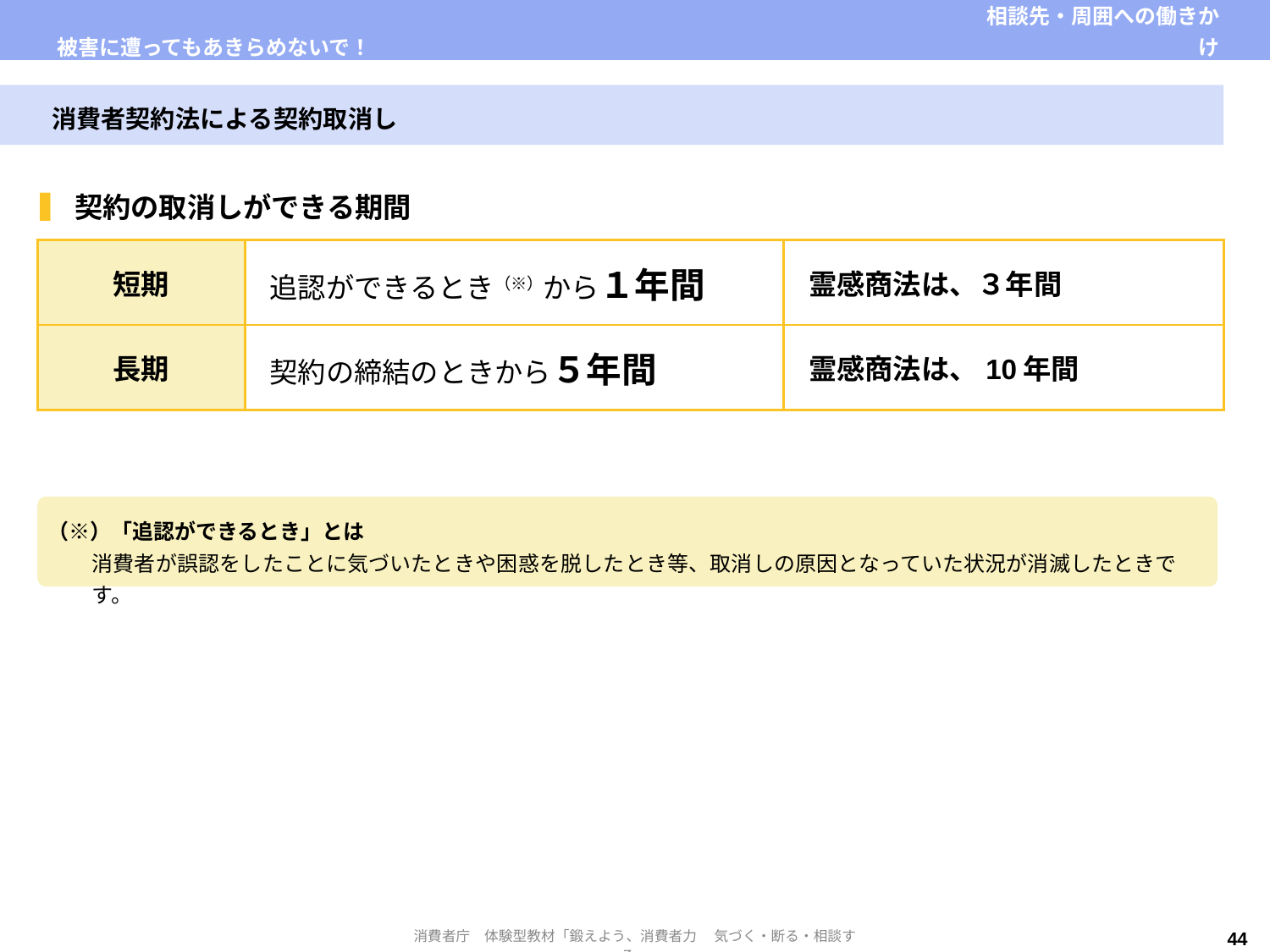

| 被害に遭ってもあきらめないで！ | 相談先・周囲への働きかけ |
| --- | --- |

消費者契約法による契約取消し
▍契約の取消しができる期間
| 短期 | 追認ができるとき（※）から１年間 | 霊感商法は、３年間 |
| --- | --- | --- |
| 長期 | 契約の締結のときから５年間 | 霊感商法は、10年間 |

（※）「追認ができるとき」とは
消費者が誤認をしたことに気づいたときや困惑を脱したとき等、取消しの原因となっていた状況が消滅したときです。